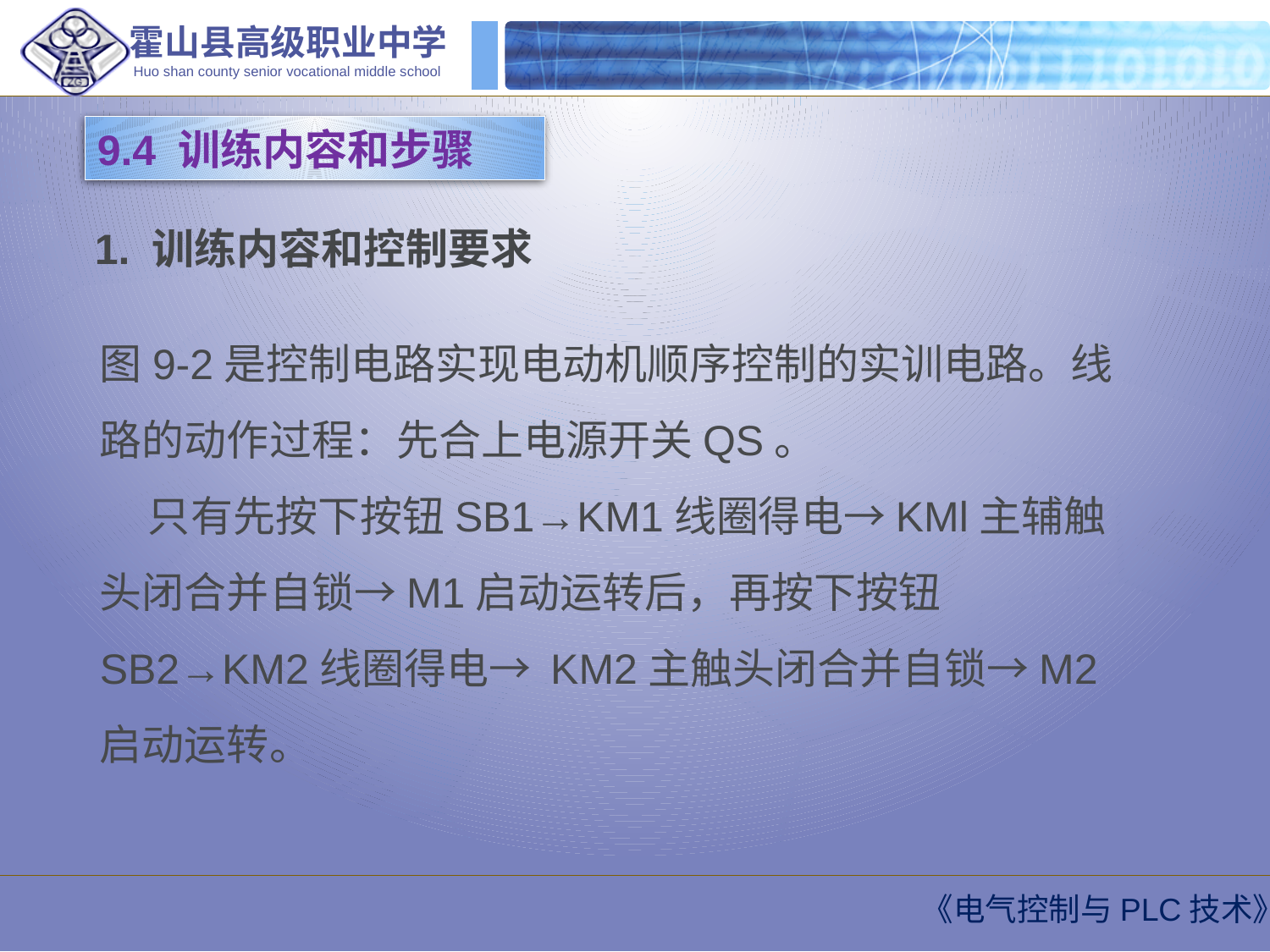

9.4 训练内容和步骤
1. 训练内容和控制要求
图9-2是控制电路实现电动机顺序控制的实训电路。线路的动作过程：先合上电源开关QS。
    只有先按下按钮SB1→KM1线圈得电→KMl主辅触头闭合并自锁→M1启动运转后，再按下按钮SB2→KM2线圈得电→ KM2主触头闭合并自锁→M2启动运转。